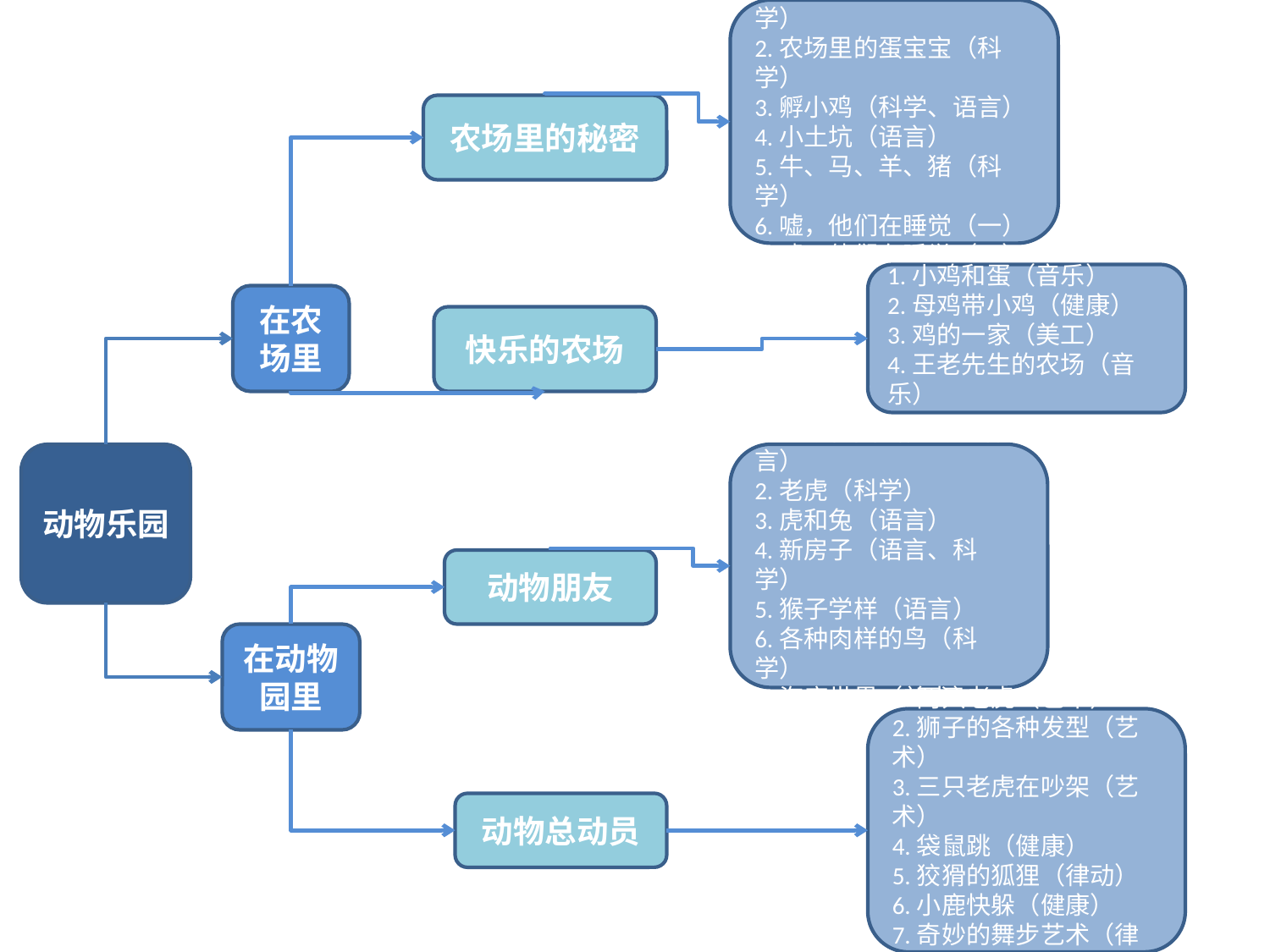

1.在农场里（艺术、科学）
2.农场里的蛋宝宝（科学）
3.孵小鸡（科学、语言）
4.小土坑（语言）
5.牛、马、羊、猪（科学）
6.嘘，他们在睡觉（一）
7.嘘，他们在睡觉（二）
农场里的秘密

1.小鸡和蛋（音乐）
2.母鸡带小鸡（健康）
3.鸡的一家（美工）
4.王老先生的农场（音乐）

在农场里
快乐的农场
动物乐园

1.去动物园（社会、语言）
2.老虎（科学）
3.虎和兔（语言）
4.新房子（语言、科学）
5.猴子学样（语言）
6.各种肉样的鸟（科学）
7.海底世界（美术）

动物朋友
在动物园里
1.两只老虎（艺术）
2.狮子的各种发型（艺术）
3.三只老虎在吵架（艺术）
4.袋鼠跳（健康）
5.狡猾的狐狸（律动）
6.小鹿快躲（健康）
7.奇妙的舞步艺术（律动）
动物总动员